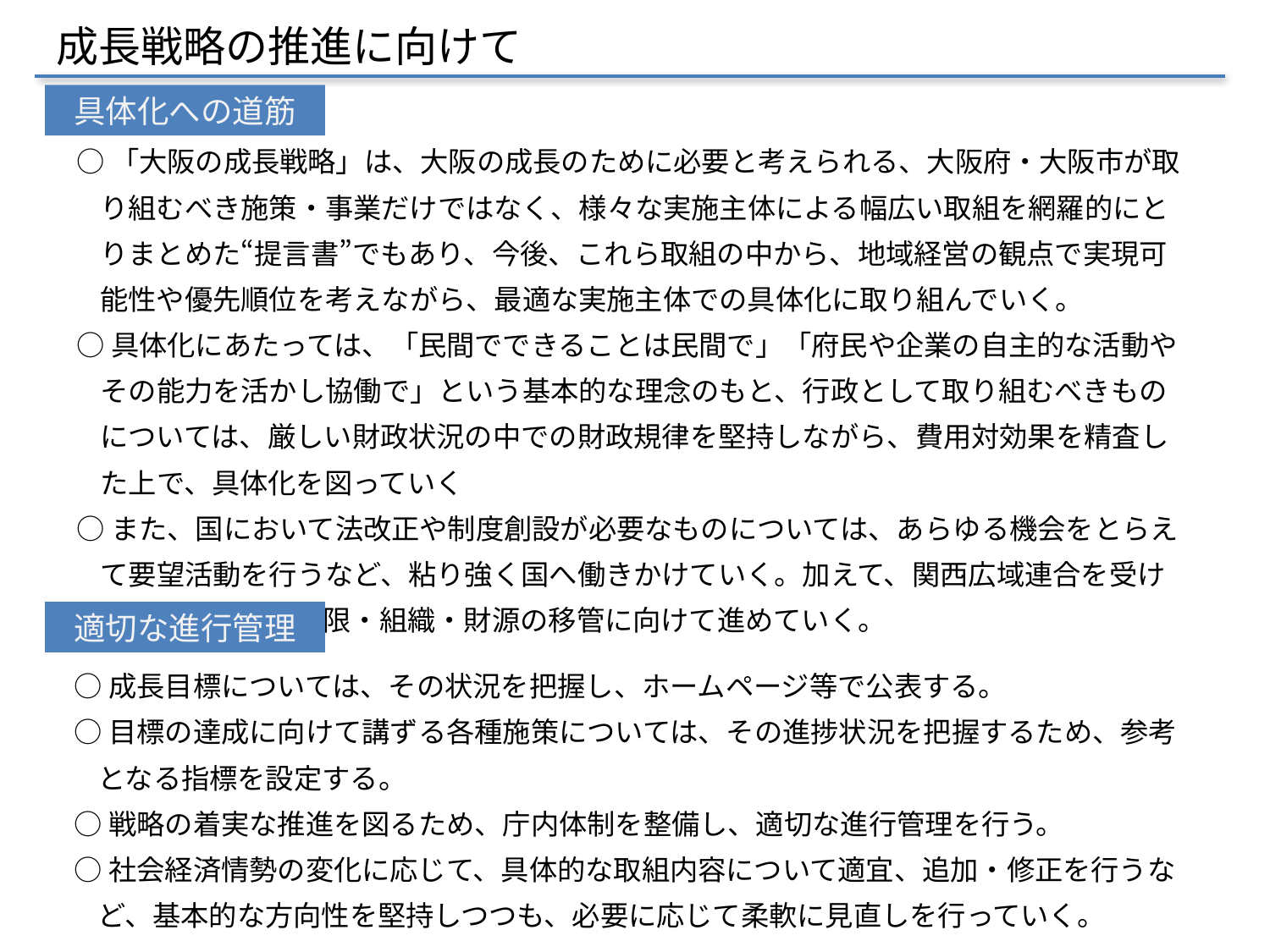

成長戦略の推進に向けて
具体化への道筋
○「大阪の成長戦略」は、大阪の成長のために必要と考えられる、大阪府・大阪市が取り組むべき施策・事業だけではなく、様々な実施主体による幅広い取組を網羅的にとりまとめた“提言書”でもあり、今後、これら取組の中から、地域経営の観点で実現可能性や優先順位を考えながら、最適な実施主体での具体化に取り組んでいく。
○具体化にあたっては、「民間でできることは民間で」「府民や企業の自主的な活動やその能力を活かし協働で」という基本的な理念のもと、行政として取り組むべきものについては、厳しい財政状況の中での財政規律を堅持しながら、費用対効果を精査した上で、具体化を図っていく
○また、国において法改正や制度創設が必要なものについては、あらゆる機会をとらえて要望活動を行うなど、粘り強く国へ働きかけていく。加えて、関西広域連合を受け皿として、国の権限・組織・財源の移管に向けて進めていく。
適切な進行管理
○成長目標については、その状況を把握し、ホームページ等で公表する。
○目標の達成に向けて講ずる各種施策については、その進捗状況を把握するため、参考となる指標を設定する。
○戦略の着実な推進を図るため、庁内体制を整備し、適切な進行管理を行う。
○社会経済情勢の変化に応じて、具体的な取組内容について適宜、追加・修正を行うなど、基本的な方向性を堅持しつつも、必要に応じて柔軟に見直しを行っていく。